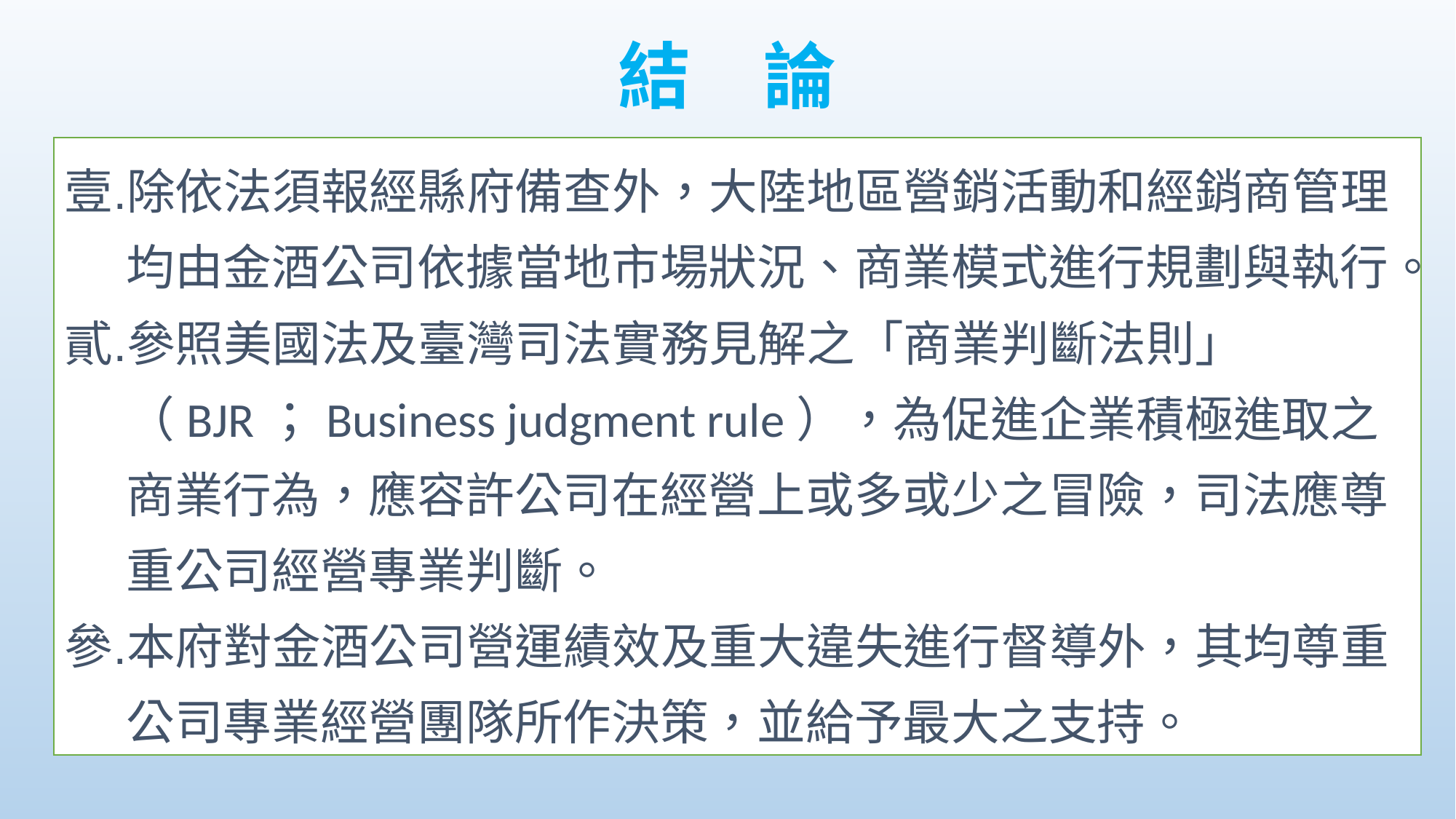

結　論
除依法須報經縣府備查外，大陸地區營銷活動和經銷商管理均由金酒公司依據當地市場狀況、商業模式進行規劃與執行。
參照美國法及臺灣司法實務見解之「商業判斷法則」（BJR；Business judgment rule），為促進企業積極進取之商業行為，應容許公司在經營上或多或少之冒險，司法應尊重公司經營專業判斷。
本府對金酒公司營運績效及重大違失進行督導外，其均尊重公司專業經營團隊所作決策，並給予最大之支持。